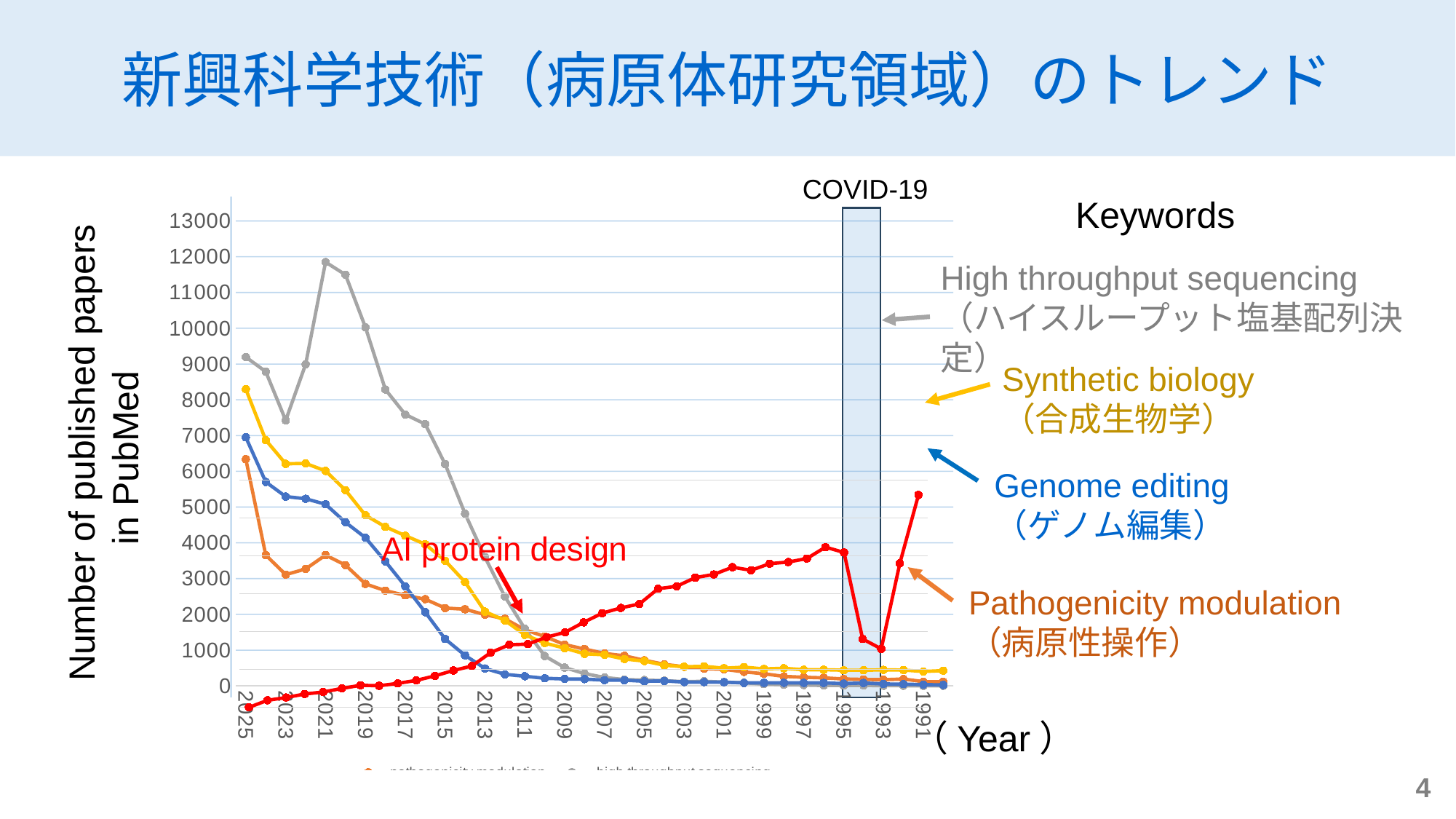

新興科学技術（病原体研究領域）のトレンド
COVID-19

Keywords

### Chart

| Category | pathogenicity modulation |  high throughput sequencing | synthetic biology | genome editing |
|---|---|---|---|---|
| 2025 | 6339.0 | 9194.0 | 8295.0 | 6950.0 |
| 2024 | 3656.0 | 8786.0 | 6873.0 | 5703.0 |
| 2023 | 3110.0 | 7424.0 | 6210.0 | 5294.0 |
| 2022 | 3269.0 | 8992.0 | 6220.0 | 5232.0 |
| 2021 | 3656.0 | 11849.0 | 6011.0 | 5078.0 |
| 2020 | 3377.0 | 11495.0 | 5470.0 | 4573.0 |
| 2019 | 2850.0 | 10027.0 | 4771.0 | 4144.0 |
| 2018 | 2663.0 | 8288.0 | 4446.0 | 3479.0 |
| 2017 | 2531.0 | 7589.0 | 4200.0 | 2786.0 |
| 2016 | 2424.0 | 7319.0 | 3961.0 | 2061.0 |
| 2015 | 2176.0 | 6201.0 | 3499.0 | 1311.0 |
| 2014 | 2142.0 | 4813.0 | 2901.0 | 853.0 |
| 2013 | 1991.0 | 3596.0 | 2078.0 | 487.0 |
| 2012 | 1875.0 | 2497.0 | 1829.0 | 323.0 |
| 2011 | 1570.0 | 1597.0 | 1427.0 | 269.0 |
| 2010 | 1380.0 | 835.0 | 1197.0 | 212.0 |
| 2009 | 1155.0 | 511.0 | 1056.0 | 193.0 |
| 2008 | 1029.0 | 343.0 | 896.0 | 189.0 |
| 2007 | 907.0 | 235.0 | 870.0 | 160.0 |
| 2006 | 841.0 | 176.0 | 751.0 | 159.0 |
| 2005 | 714.0 | 162.0 | 694.0 | 129.0 |
| 2004 | 603.0 | 146.0 | 576.0 | 139.0 |
| 2003 | 534.0 | 116.0 | 536.0 | 106.0 |
| 2002 | 484.0 | 128.0 | 546.0 | 105.0 |
| 2001 | 462.0 | 104.0 | 493.0 | 103.0 |
| 2000 | 392.0 | 86.0 | 523.0 | 84.0 |
| 1999 | 338.0 | 49.0 | 474.0 | 85.0 |
| 1998 | 265.0 | 32.0 | 492.0 | 86.0 |
| 1997 | 241.0 | 23.0 | 453.0 | 83.0 |
| 1996 | 224.0 | 10.0 | 451.0 | 83.0 |
| 1995 | 193.0 | 12.0 | 438.0 | 64.0 |
| 1994 | 181.0 | 13.0 | 437.0 | 81.0 |
| 1993 | 173.0 | 5.0 | 448.0 | 53.0 |
| 1992 | 192.0 | 5.0 | 442.0 | 49.0 |
| 1991 | 118.0 | 1.0 | 403.0 | 35.0 |
| 1990 | 113.0 | 2.0 | 426.0 | 27.0 |
High throughput sequencing
（ハイスループット塩基配列決定）
Synthetic biology
（合成生物学）
Number of published papers in PubMed

[unsupported chart]

Genome editing
（ゲノム編集）
Pathogenicity modulation
（病原性操作）
（Year）
4